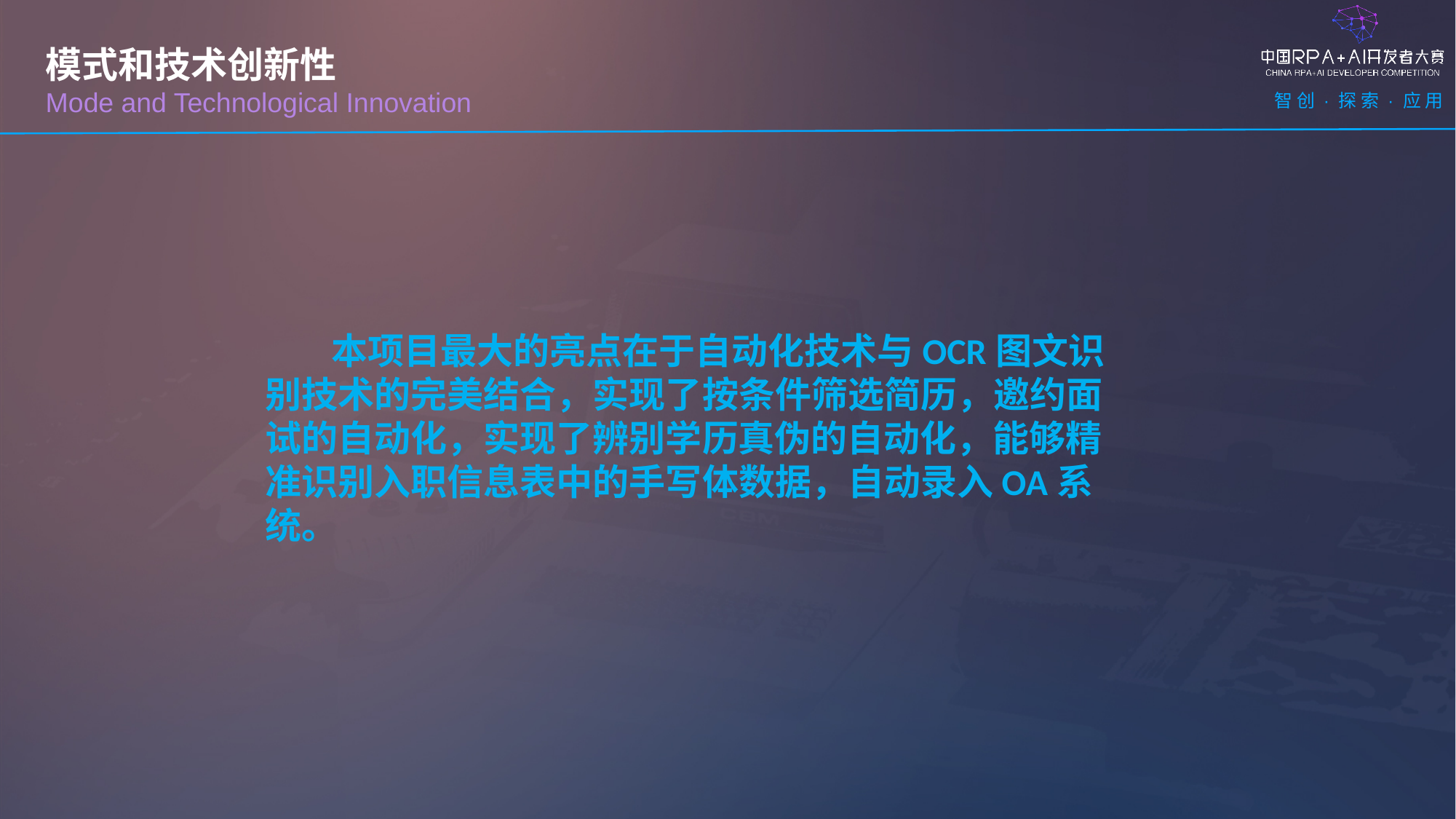

模式和技术创新性
Mode and Technological Innovation

       本项目最大的亮点在于自动化技术与OCR图文识别技术的完美结合，实现了按条件筛选简历，邀约面试的自动化，实现了辨别学历真伪的自动化，能够精准识别入职信息表中的手写体数据，自动录入OA系统。